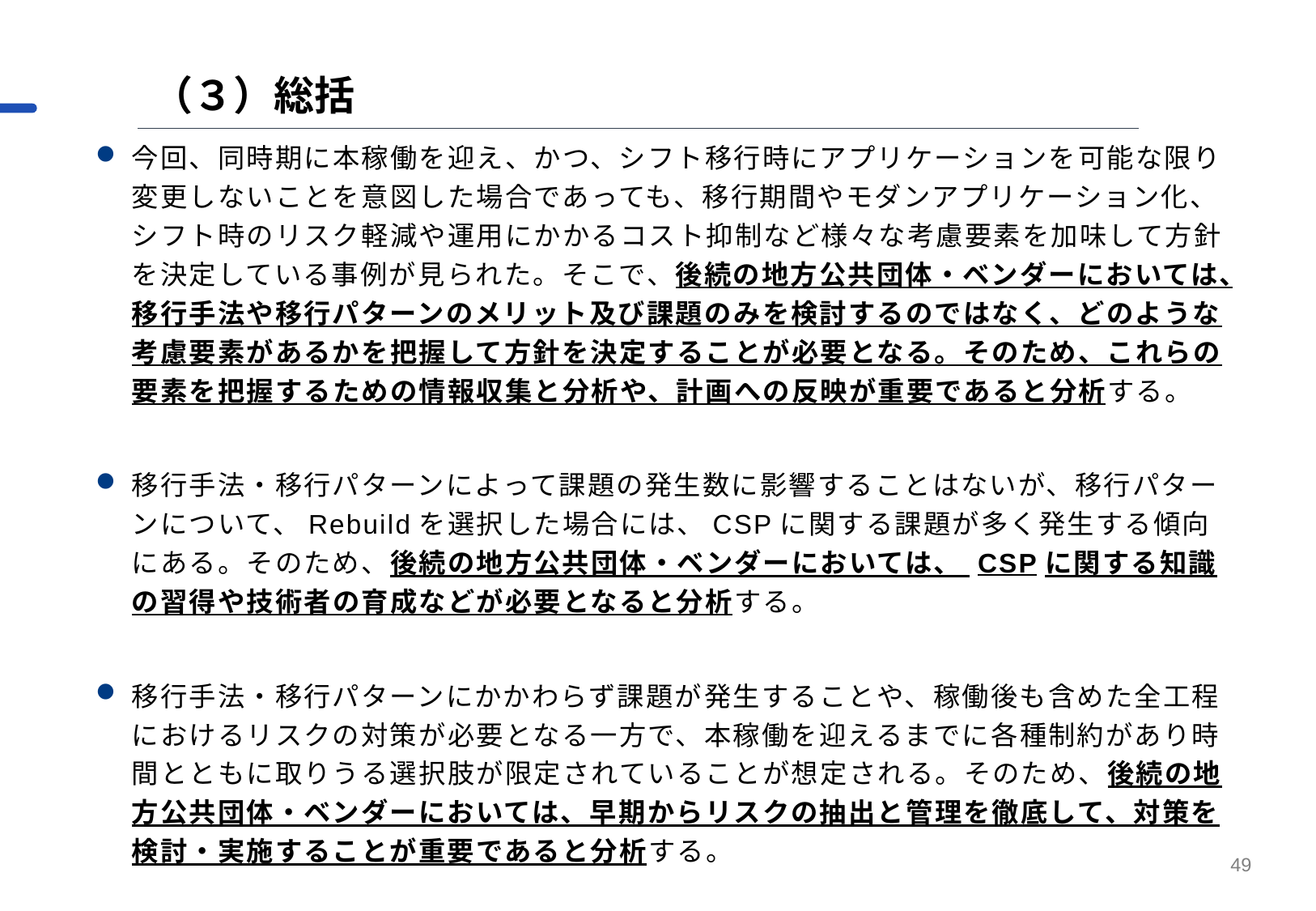

（３）総括
今回、同時期に本稼働を迎え、かつ、シフト移行時にアプリケーションを可能な限り変更しないことを意図した場合であっても、移行期間やモダンアプリケーション化、シフト時のリスク軽減や運用にかかるコスト抑制など様々な考慮要素を加味して方針を決定している事例が見られた。そこで、後続の地方公共団体・ベンダーにおいては、移行手法や移行パターンのメリット及び課題のみを検討するのではなく、どのような考慮要素があるかを把握して方針を決定することが必要となる。そのため、これらの要素を把握するための情報収集と分析や、計画への反映が重要であると分析する。

移行手法・移行パターンによって課題の発生数に影響することはないが、移行パターンについて、Rebuildを選択した場合には、CSPに関する課題が多く発生する傾向にある。そのため、後続の地方公共団体・ベンダーにおいては、 CSPに関する知識の習得や技術者の育成などが必要となると分析する。

移行手法・移行パターンにかかわらず課題が発生することや、稼働後も含めた全工程におけるリスクの対策が必要となる一方で、本稼働を迎えるまでに各種制約があり時間とともに取りうる選択肢が限定されていることが想定される。そのため、後続の地方公共団体・ベンダーにおいては、早期からリスクの抽出と管理を徹底して、対策を検討・実施することが重要であると分析する。
49